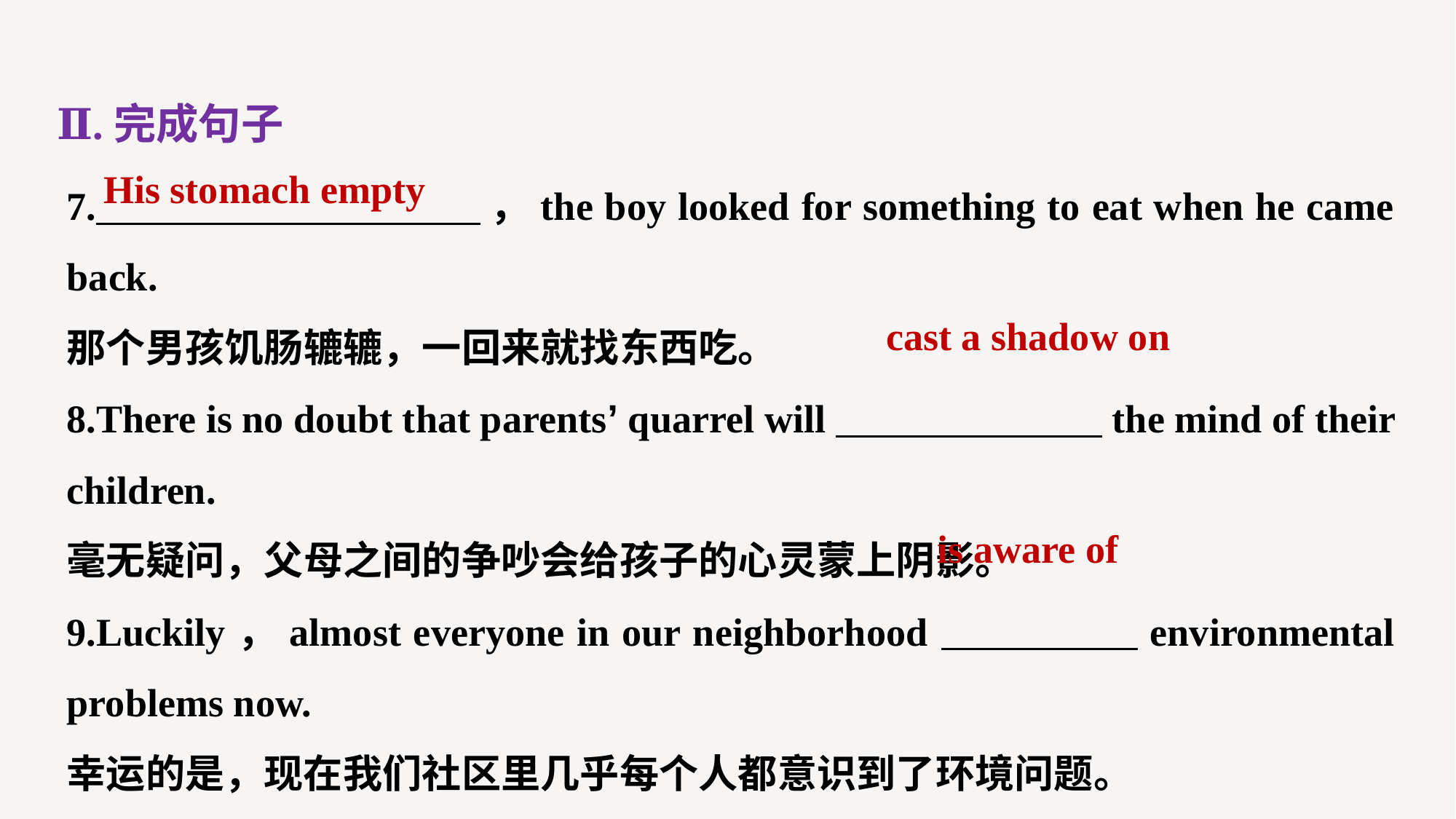

Ⅱ.完成句子
7.                                 ，the boy looked for something to eat when he came back.
那个男孩饥肠辘辘，一回来就找东西吃。
8.There is no doubt that parents’ quarrel will                             the mind of their children.
毫无疑问，父母之间的争吵会给孩子的心灵蒙上阴影。
9.Luckily，almost everyone in our neighborhood                  environmental problems now.
幸运的是，现在我们社区里几乎每个人都意识到了环境问题。
His stomach empty
cast a shadow on
is aware of